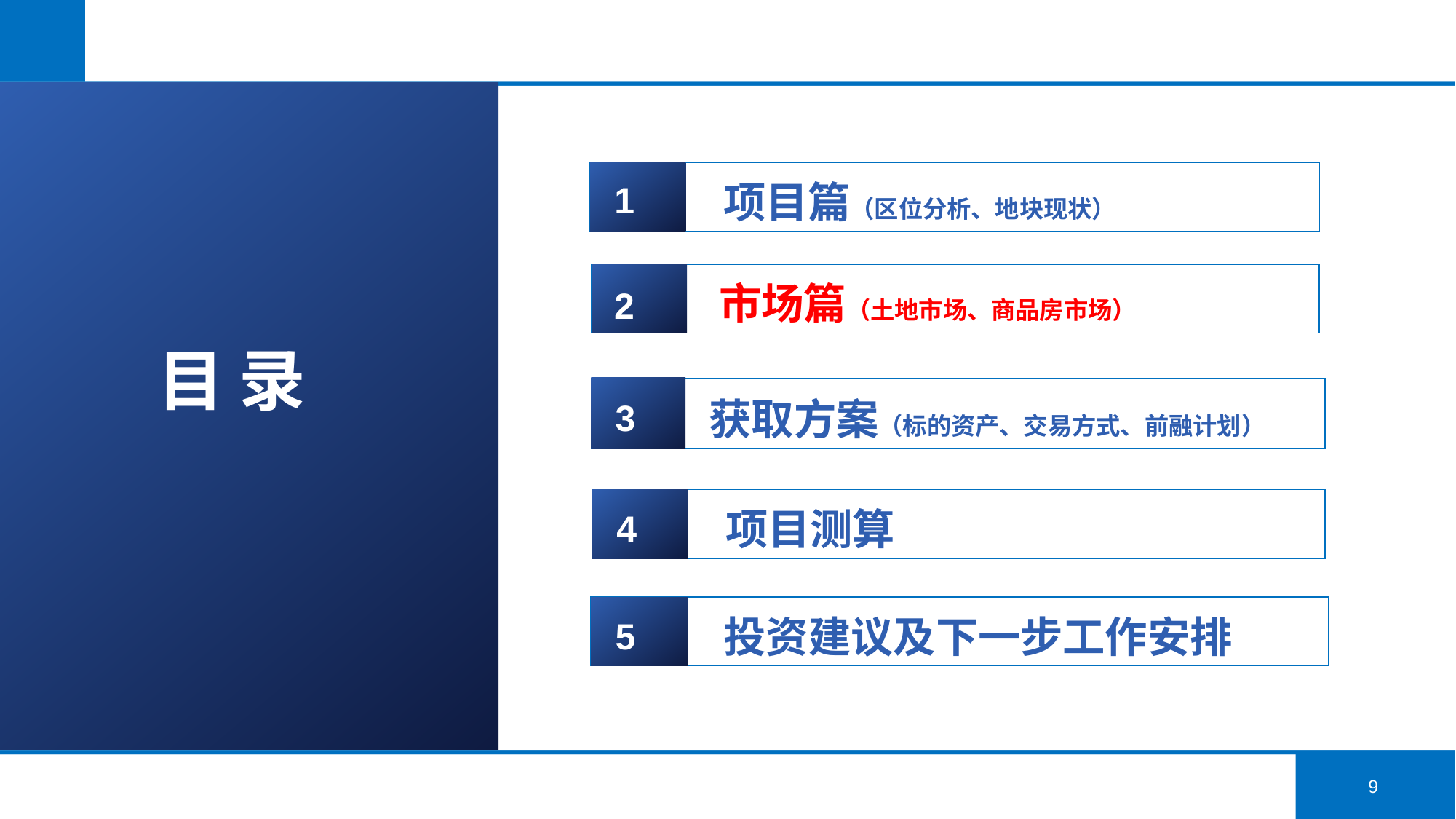

项目篇（区位分析、地块现状）
1

  市场篇（土地市场、商品房市场）
2
目 录

    获取方案（标的资产、交易方式、前融计划）
3

 项目测算
4

 投资建议及下一步工作安排
5
9